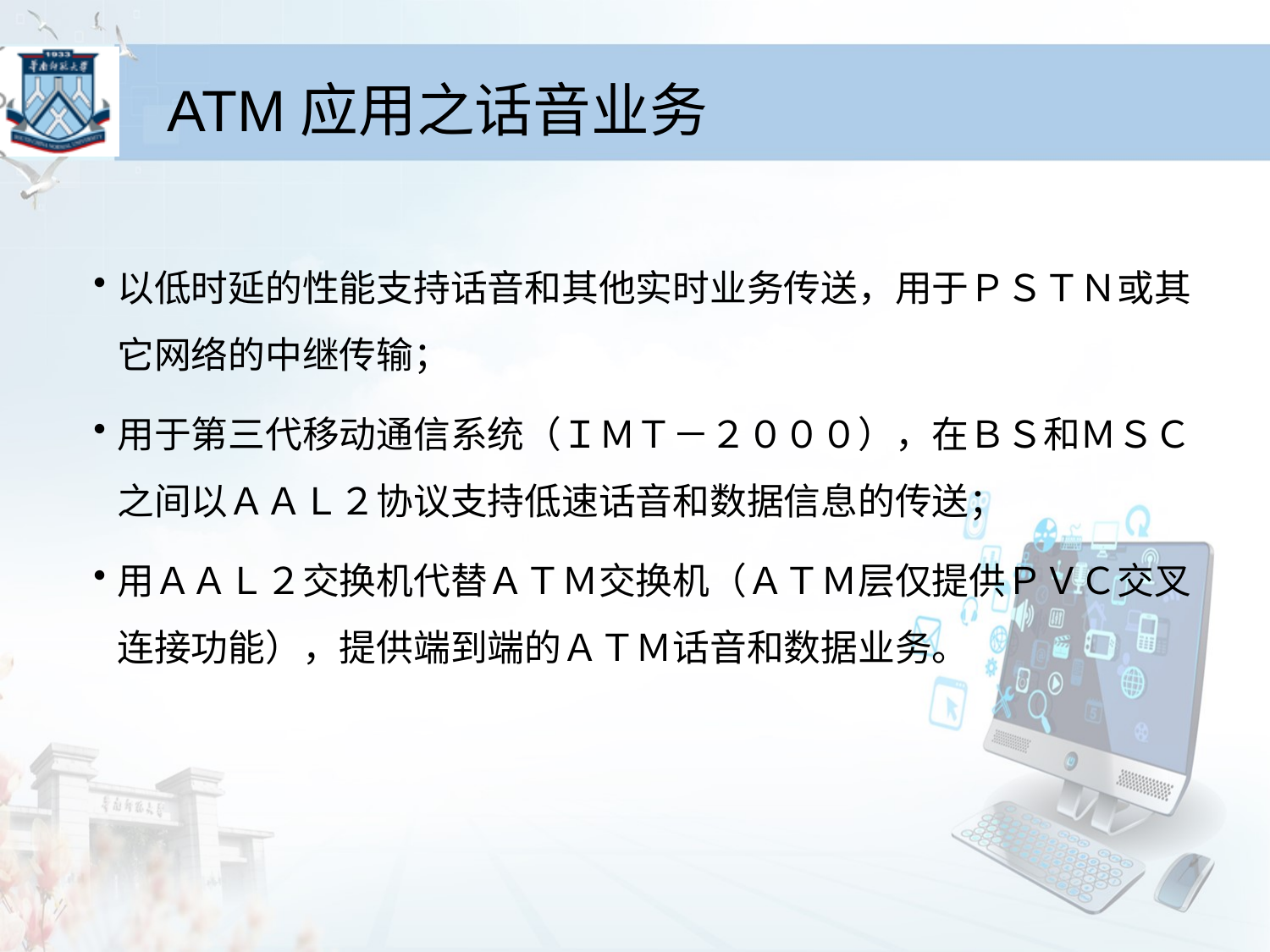

# ATM应用之话音业务
以低时延的性能支持话音和其他实时业务传送，用于ＰＳＴＮ或其它网络的中继传输；
用于第三代移动通信系统（ＩＭＴ－２０００），在ＢＳ和ＭＳＣ之间以ＡＡＬ２协议支持低速话音和数据信息的传送；
用ＡＡＬ２交换机代替ＡＴＭ交换机（ＡＴＭ层仅提供ＰＶＣ交叉连接功能），提供端到端的ＡＴＭ话音和数据业务。